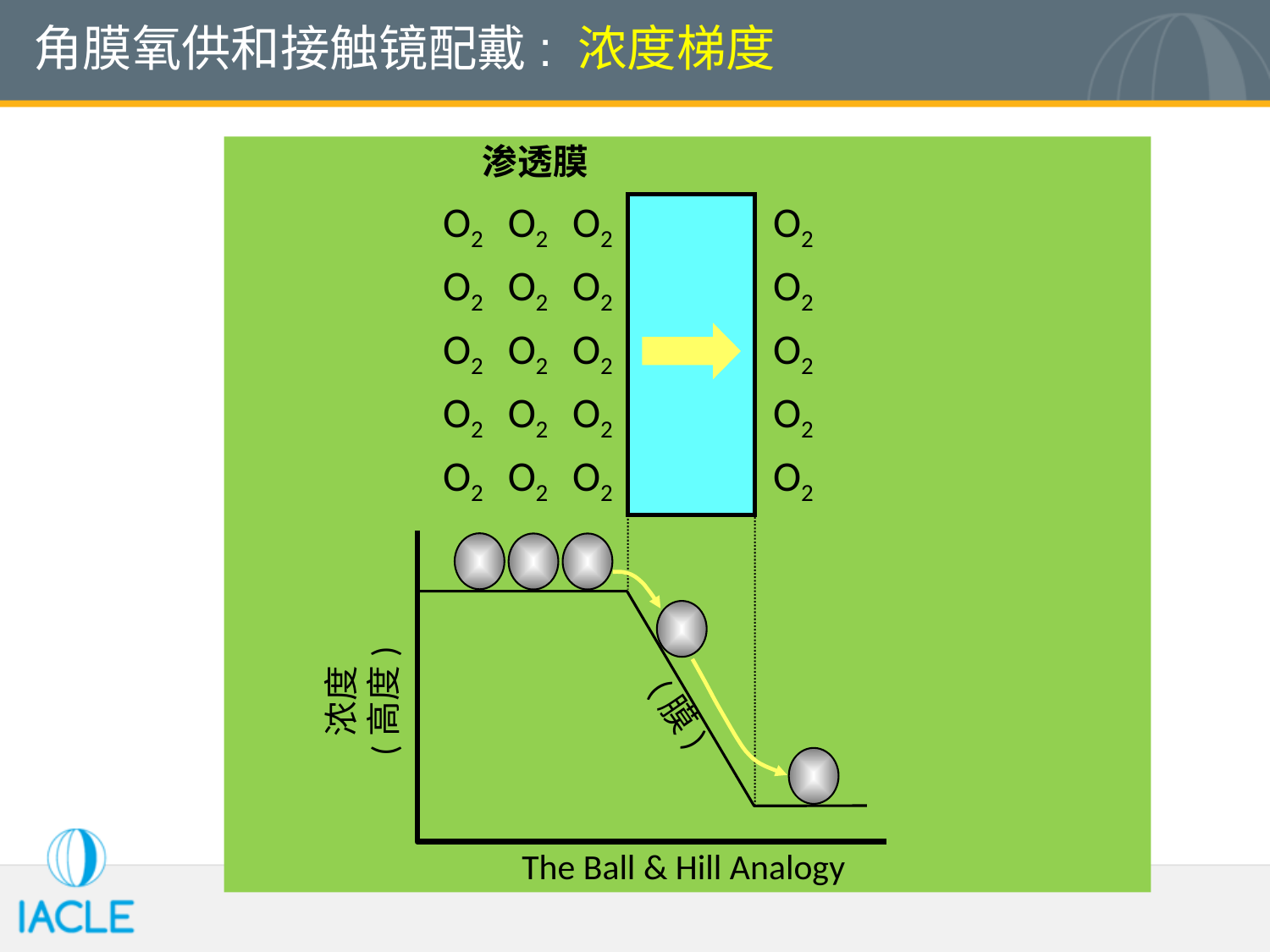

角膜氧供和接触镜配戴: 浓度梯度
渗透膜

O2
O2
O2
O2
O2
O2
O2
O2
O2
O2
O2
O2
O2
O2
O2
O2
O2
O2
O2
O2

浓度
(高度)

(膜)

The Ball & Hill Analogy